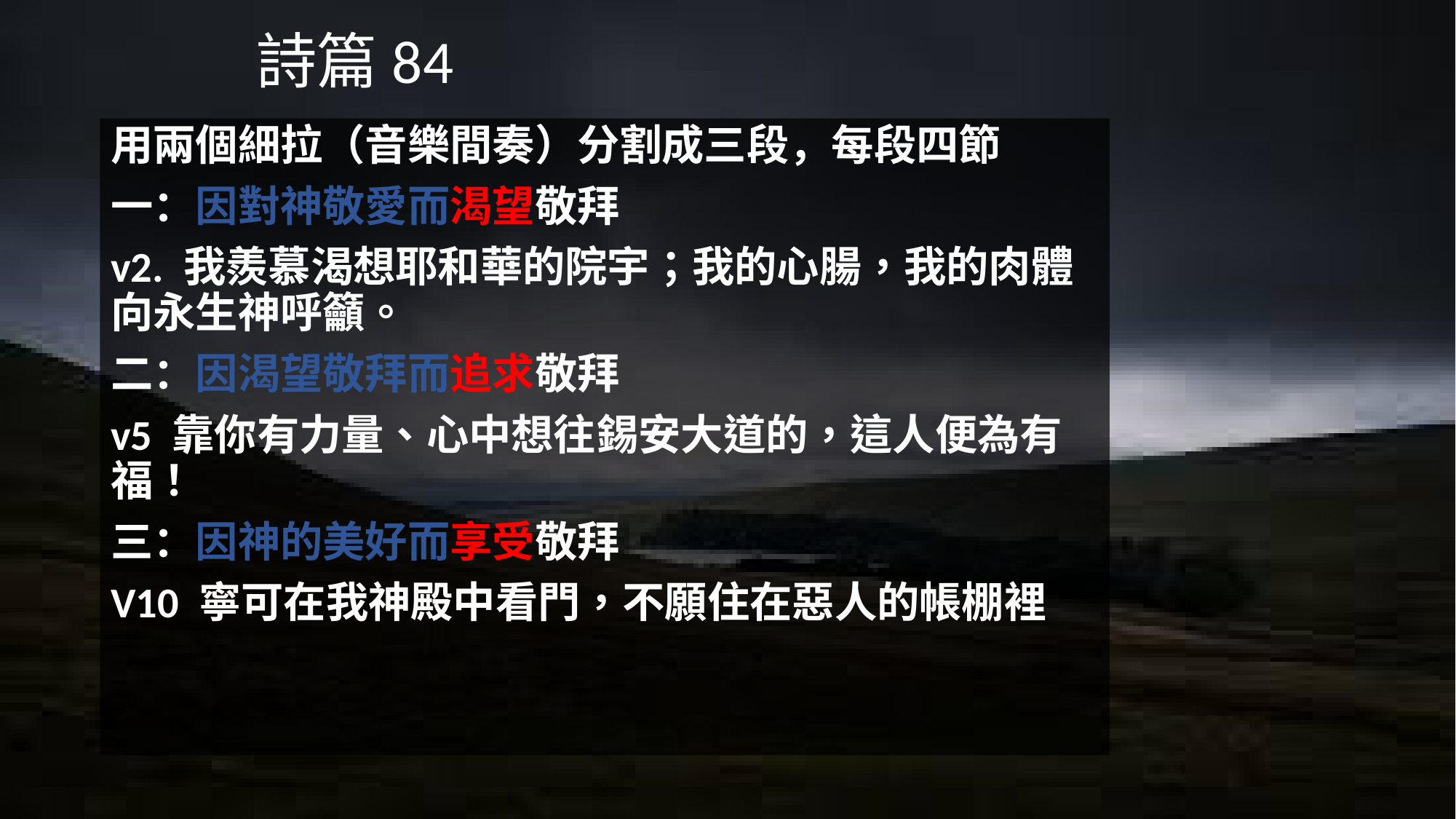

# 詩篇84
用兩個細拉（音樂間奏）分割成三段，每段四節
一：因對神敬愛而渴望敬拜
v2. 我羨慕渴想耶和華的院宇；我的心腸，我的肉體向永生神呼籲。
二：因渴望敬拜而追求敬拜
v5 靠你有力量、心中想往錫安大道的，這人便為有福！
三：因神的美好而享受敬拜
V10 寧可在我神殿中看門，不願住在惡人的帳棚裡